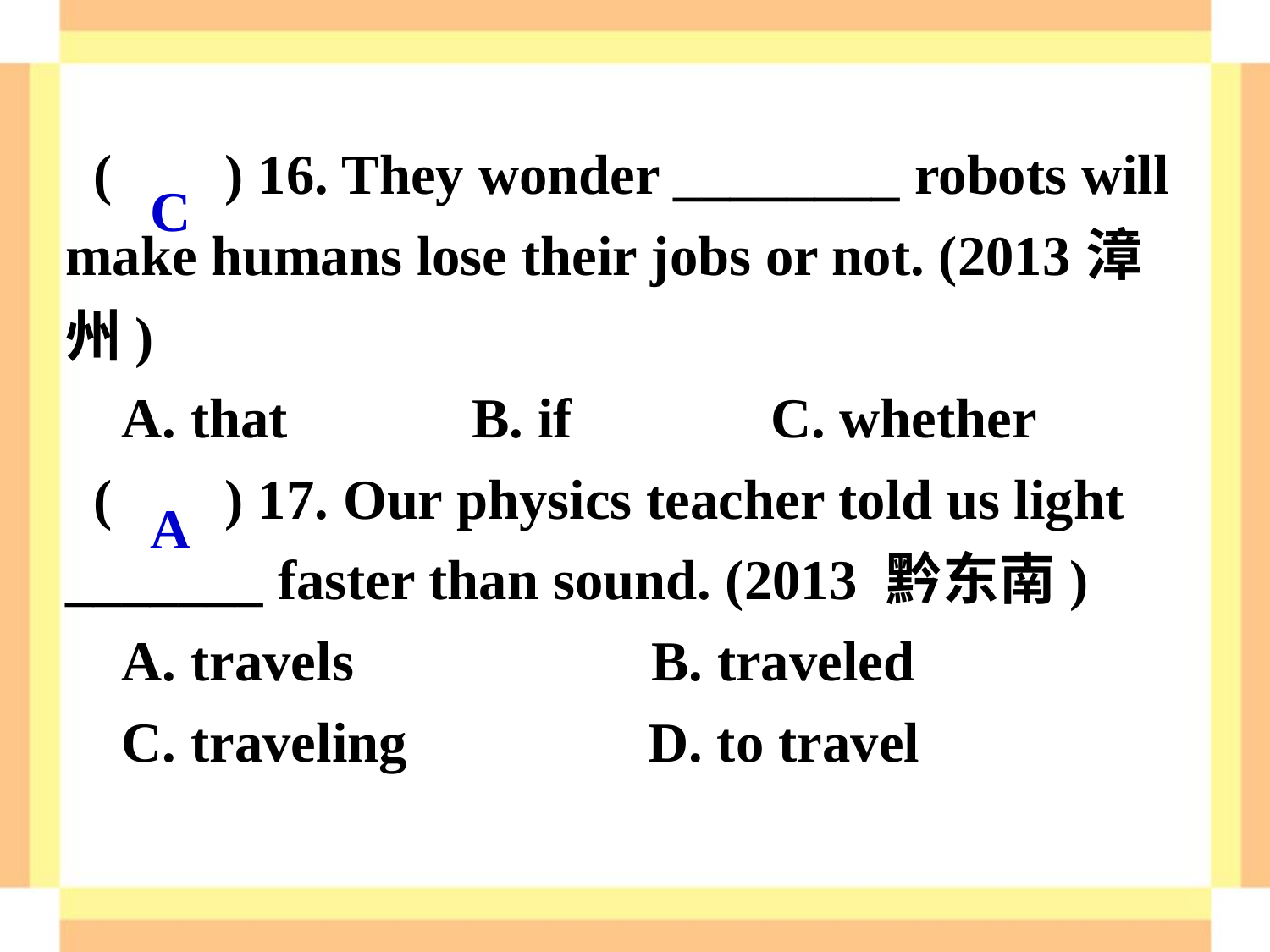

(        ) 16. They wonder ________ robots will make humans lose their jobs or not. (2013漳州)
  A. that             B. if              C. whether
(        ) 17. Our physics teacher told us light _______ faster than sound. (2013 黔东南)
  A. travels                     B. traveled
  C. traveling                 D. to travel
C
A